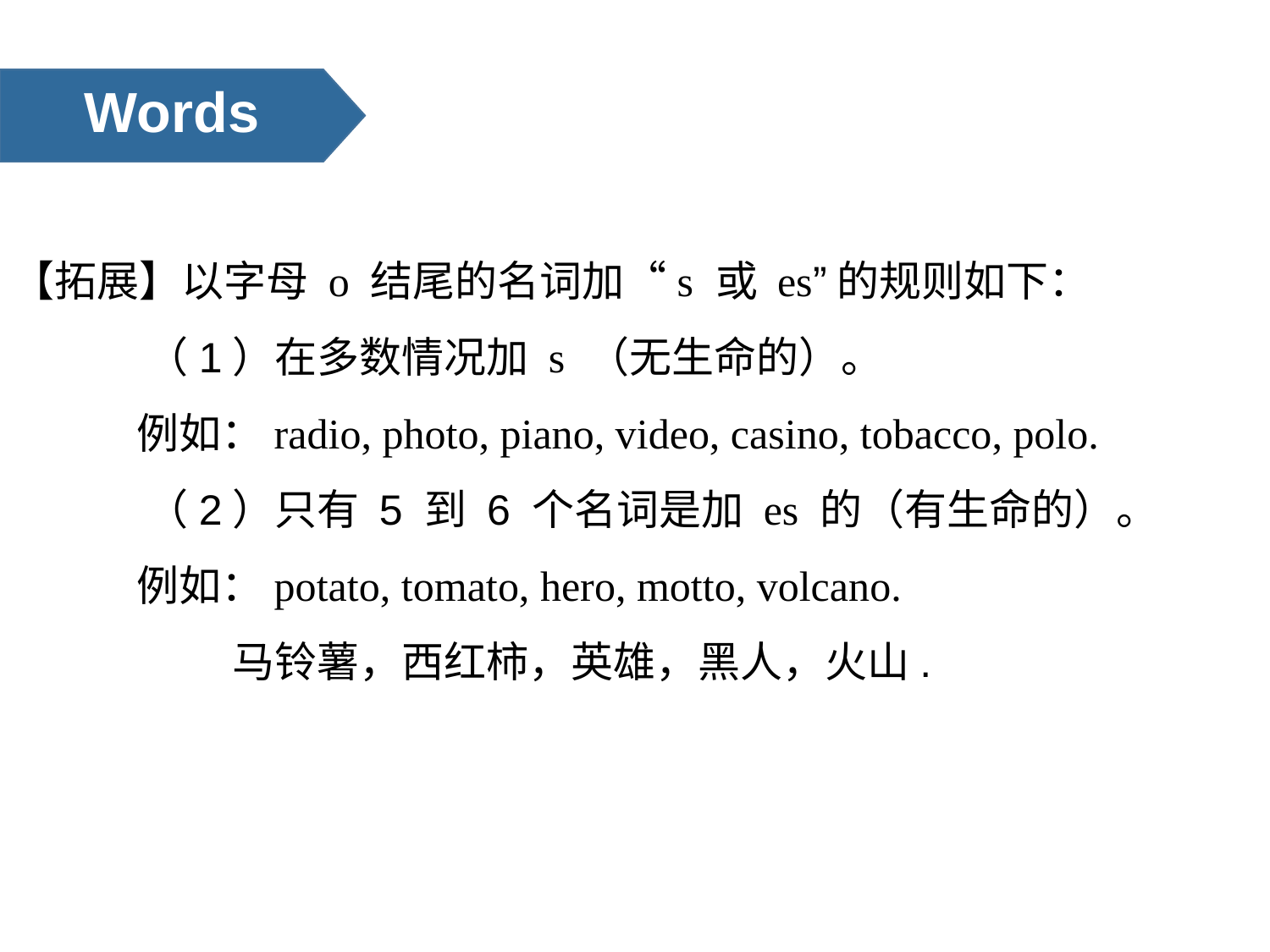

Words
【拓展】以字母 o 结尾的名词加“s 或 es”的规则如下：
             （1）在多数情况加 s （无生命的）。
            例如：radio, photo, piano, video, casino, tobacco, polo.
             （2）只有 5 到 6 个名词是加 es 的（有生命的）。
            例如：potato, tomato, hero, motto, volcano.
                      马铃薯，西红柿，英雄，黑人，火山.